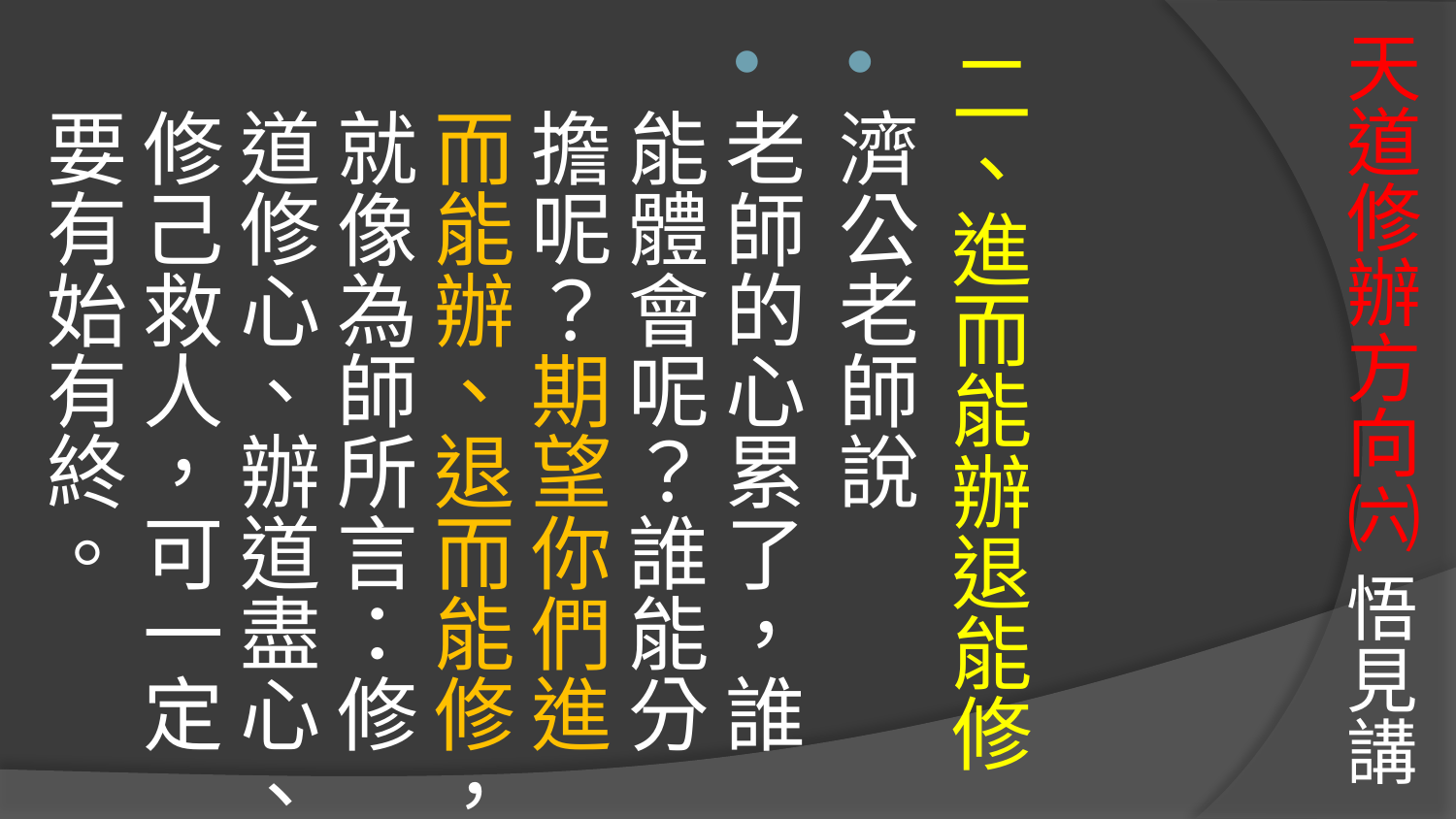

# 天道修辦方向㈥ 悟見講
二、進而能辦退能修
濟公老師說
老師的心累了，誰能體會呢？誰能分擔呢？期望你們進而能辦、退而能修，就像為師所言：修道修心、辦道盡心、修己救人，可一定要有始有終。